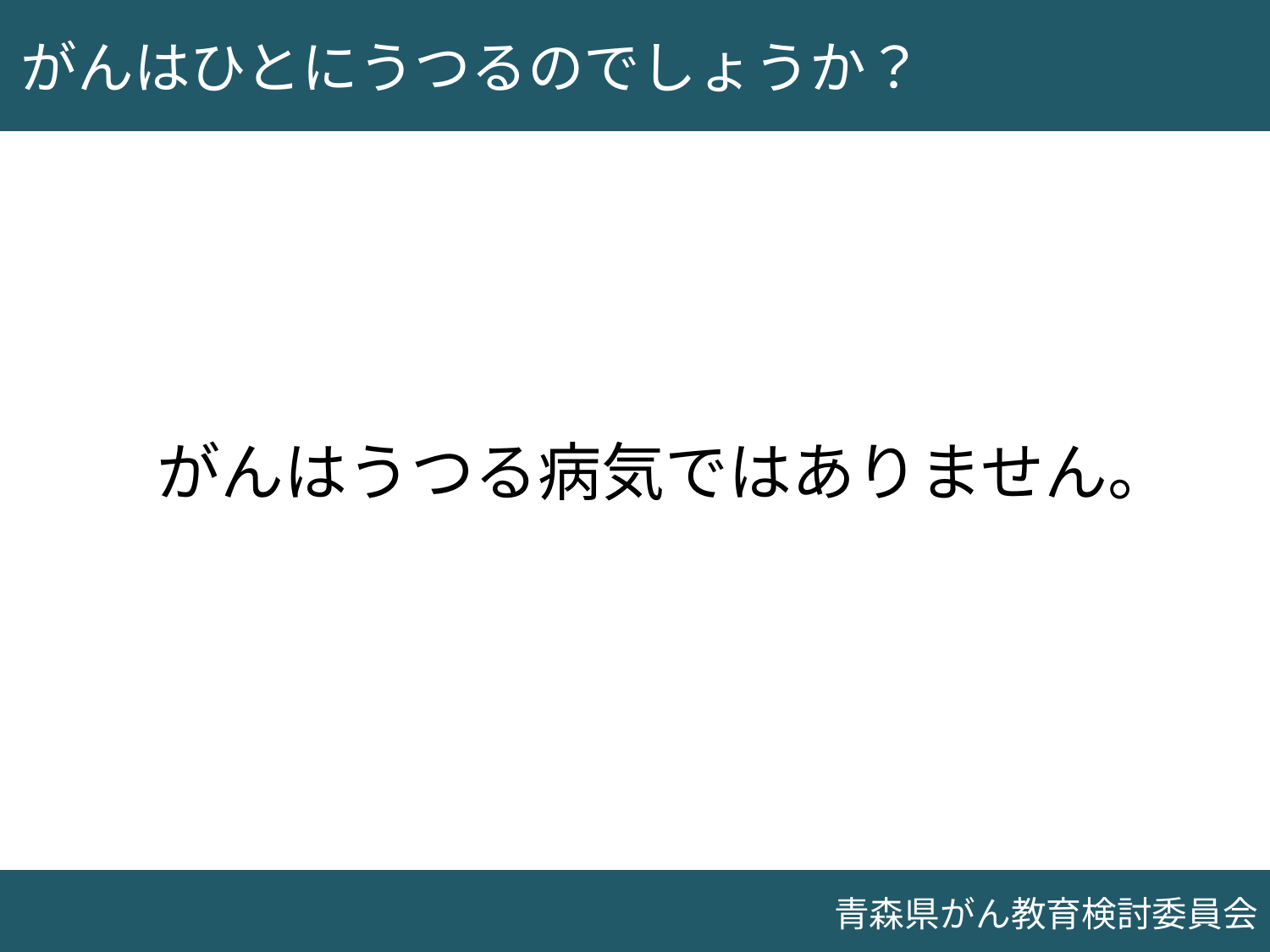

がんはひとにうつるのでしょうか？
がんはうつる病気ではありません。

青森県がん教育検討委員会